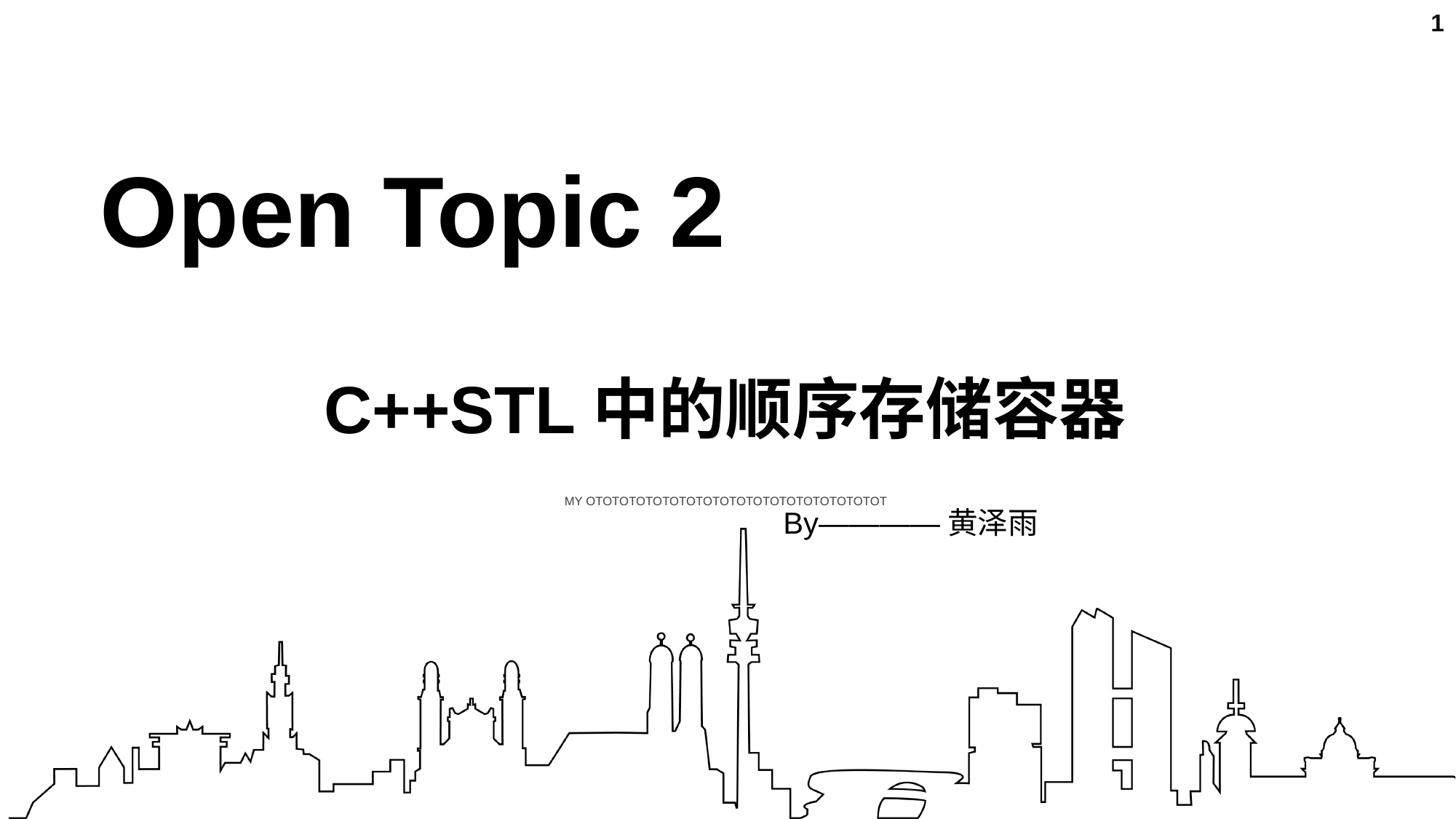

1
Open Topic 2
C++STL中的顺序存储容器
MY OTOTOTOTOTOTOTOTOTOTOTOTOTOTOTOTOTOT
By————黄泽雨